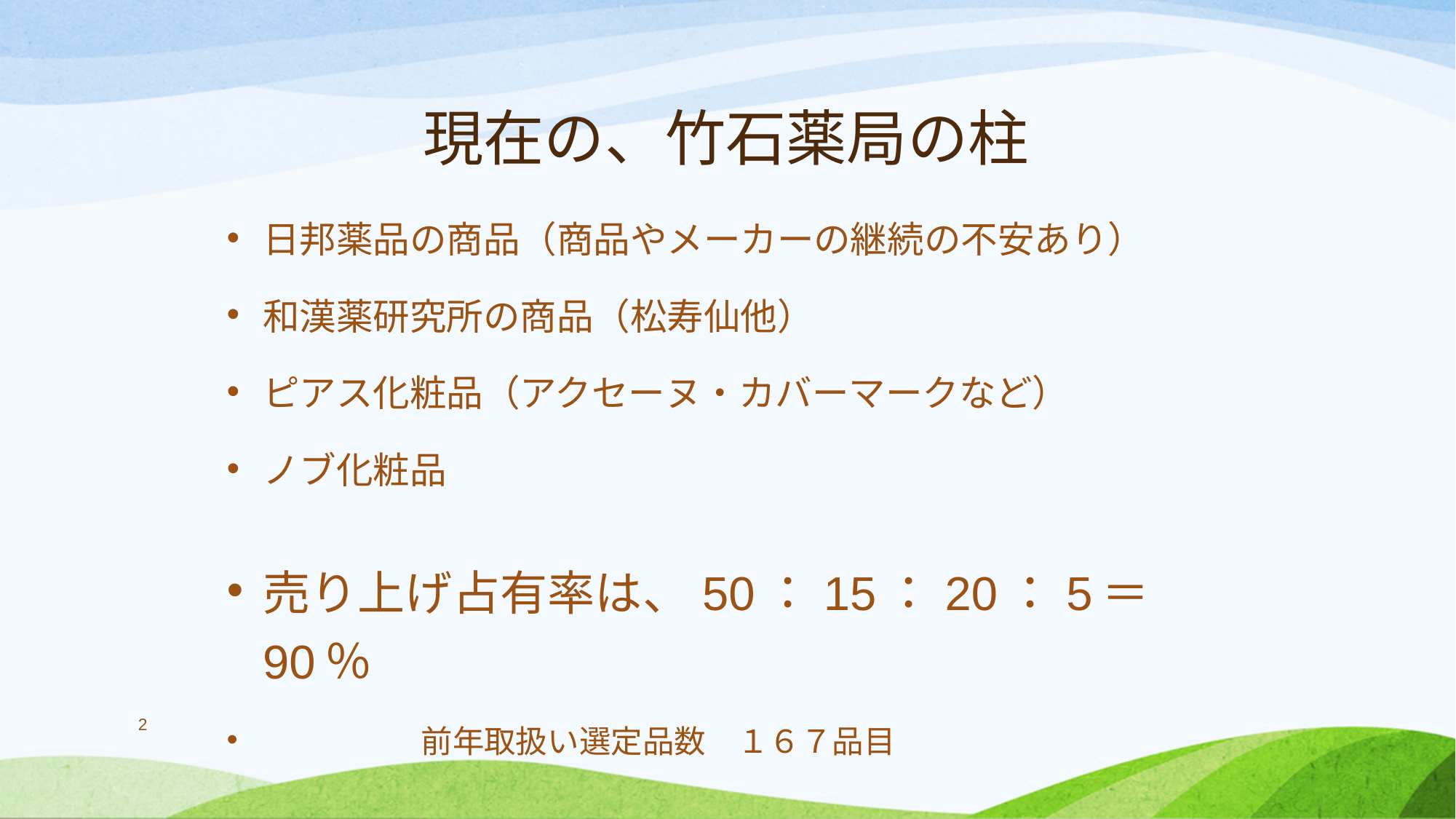

# 現在の、竹石薬局の柱
日邦薬品の商品（商品やメーカーの継続の不安あり）
和漢薬研究所の商品（松寿仙他）
ピアス化粧品（アクセーヌ・カバーマークなど）
ノブ化粧品

売り上げ占有率は、50：15：20：5＝90％
　　　　　前年取扱い選定品数　１６７品目

2